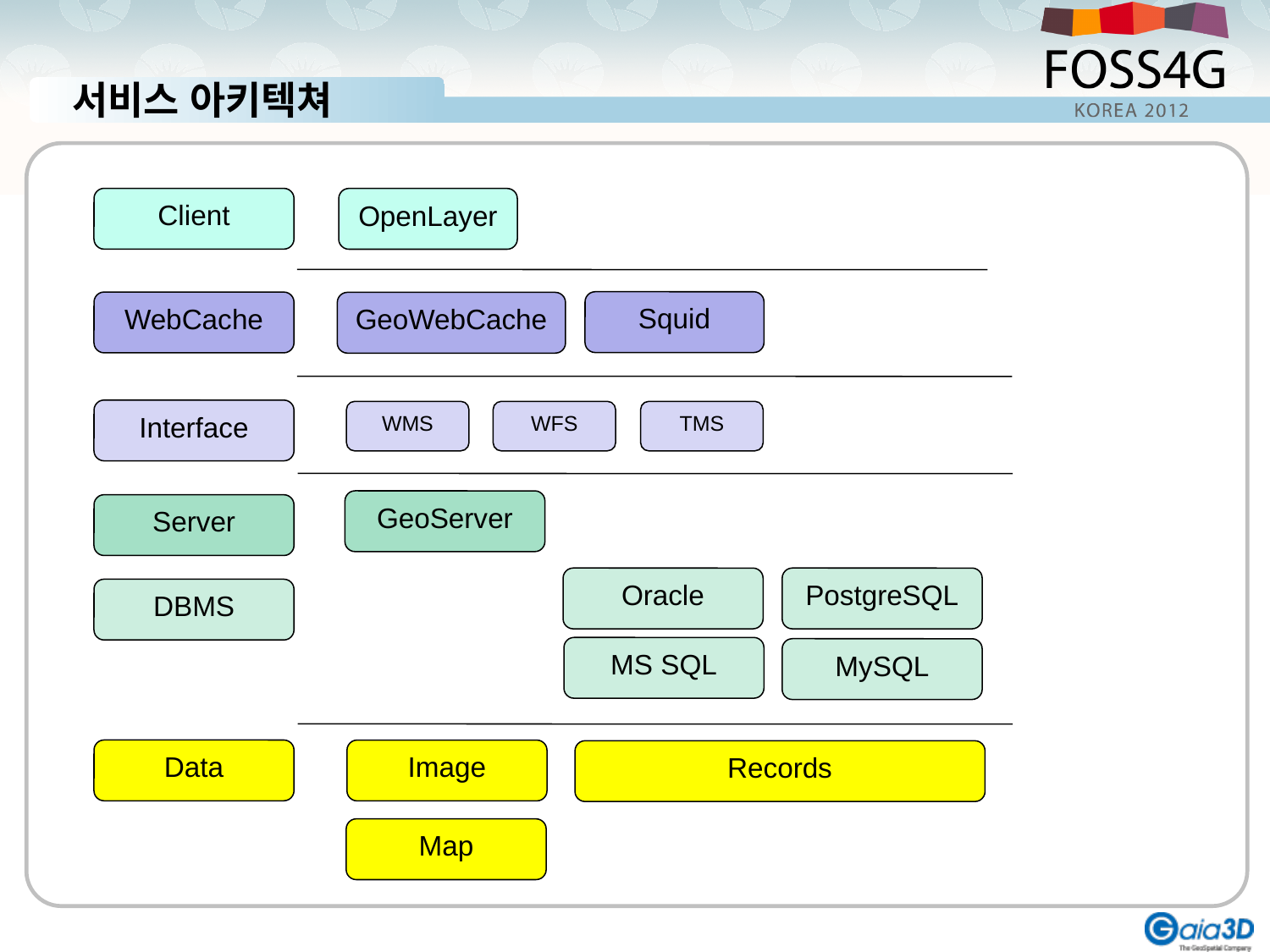

서비스 아키텍쳐
Client
OpenLayer
Squid
WebCache
GeoWebCache
Interface
WMS
WFS
TMS
GeoServer
Server
Oracle
PostgreSQL
DBMS
MS SQL
MySQL
Data
Image
Records
Map